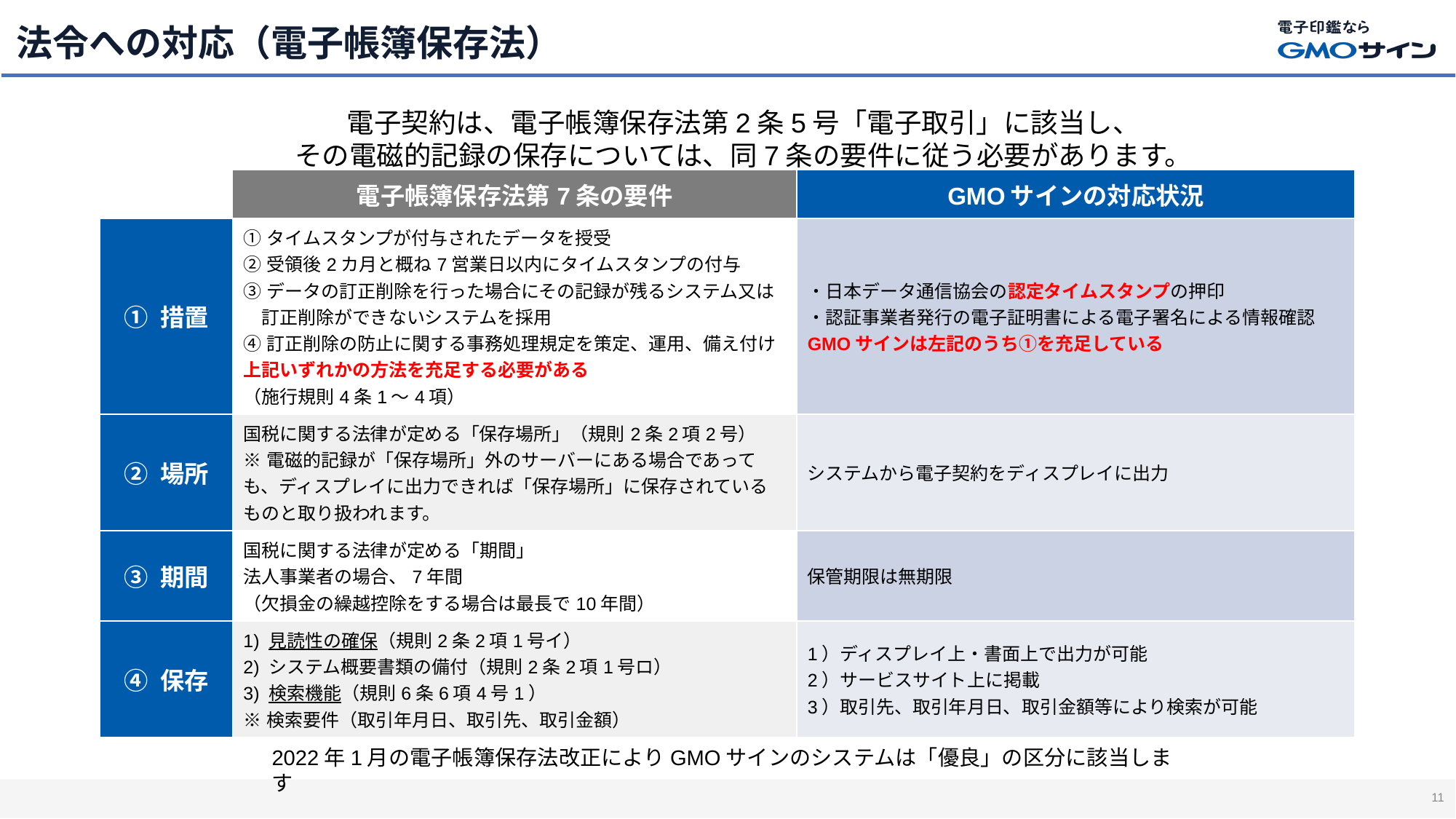

# 法令への対応（電子帳簿保存法）
電子契約は、電子帳簿保存法第2条5号「電子取引」に該当し、
その電磁的記録の保存については、同7条の要件に従う必要があります。
|  | 電子帳簿保存法第7条の要件 | GMOサインの対応状況 |
| --- | --- | --- |
| ① 措置 | ①タイムスタンプが付与されたデータを授受 ②受領後2カ月と概ね7営業日以内にタイムスタンプの付与 ③データの訂正削除を行った場合にその記録が残るシステム又は　訂正削除ができないシステムを採用 ④訂正削除の防止に関する事務処理規定を策定、運用、備え付け上記いずれかの方法を充足する必要がある （施行規則4条1～4項） | ・日本データ通信協会の認定タイムスタンプの押印 ・認証事業者発行の電子証明書による電子署名による情報確認 GMOサインは左記のうち①を充足している |
| ② 場所 | 国税に関する法律が定める「保存場所」（規則2条2項2号） ※電磁的記録が「保存場所」外のサーバーにある場合であっても、ディスプレイに出力できれば「保存場所」に保存されているものと取り扱われます。 | システムから電子契約をディスプレイに出力 |
| ③ 期間 | 国税に関する法律が定める「期間」 法人事業者の場合、7年間 （欠損金の繰越控除をする場合は最長で10年間） | 保管期限は無期限 |
| ④ 保存 | 1) 見読性の確保（規則2条2項1号イ） 2) システム概要書類の備付（規則2条2項1号ロ） 3) 検索機能（規則6条6項4号1） ※検索要件（取引年月日、取引先、取引金額） | 1）ディスプレイ上・書面上で出力が可能 2）サービスサイト上に掲載 3）取引先、取引年月日、取引金額等により検索が可能 |
2022年1月の電子帳簿保存法改正によりGMOサインのシステムは「優良」の区分に該当します
11